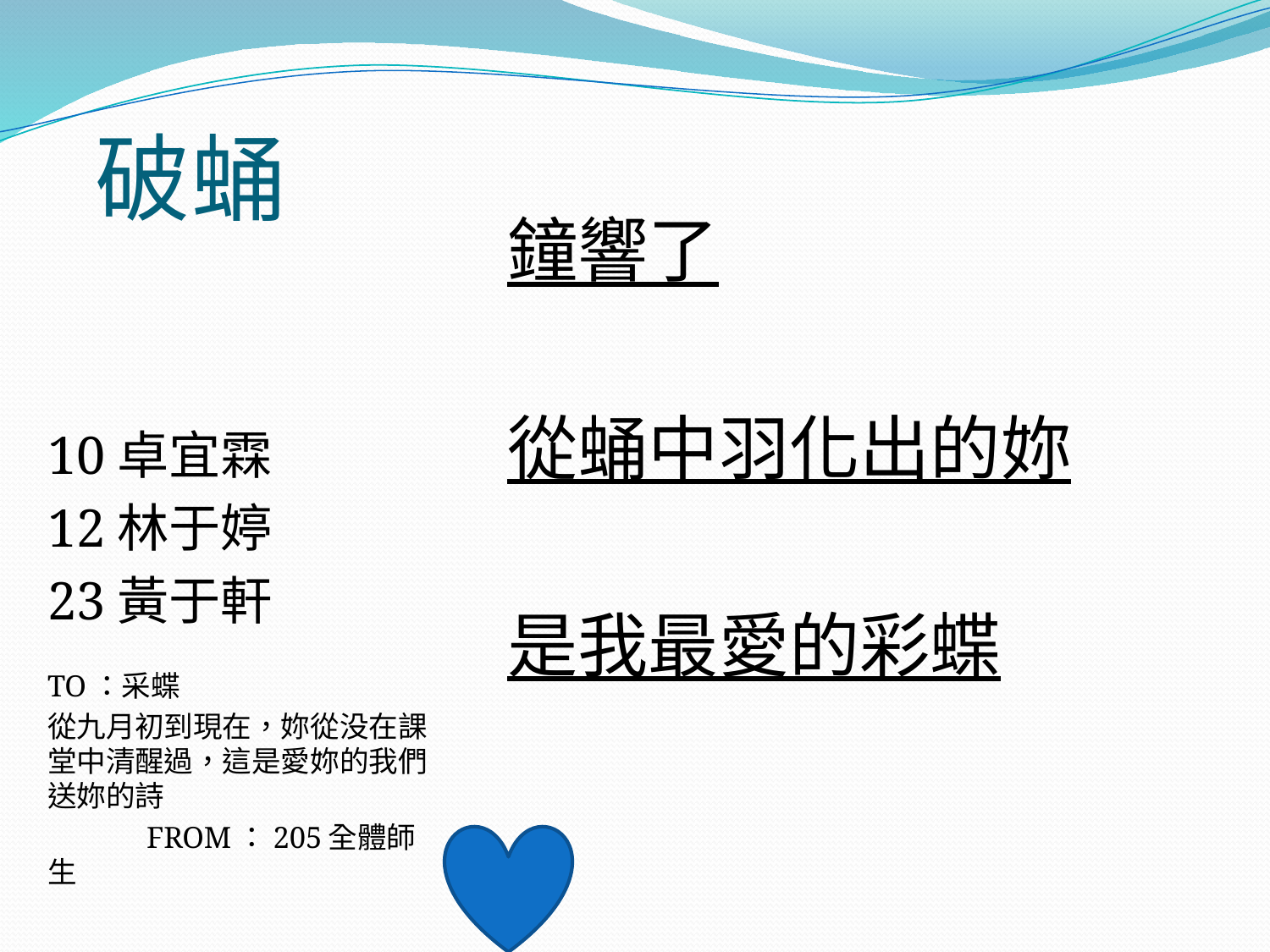

# 破蛹
鐘響了

從蛹中羽化出的妳

是我最愛的彩蝶
10卓宜霖
12林于婷
23黃于軒

TO：采蝶
從九月初到現在，妳從没在課堂中清醒過，這是愛妳的我們送妳的詩
             FROM：205全體師生